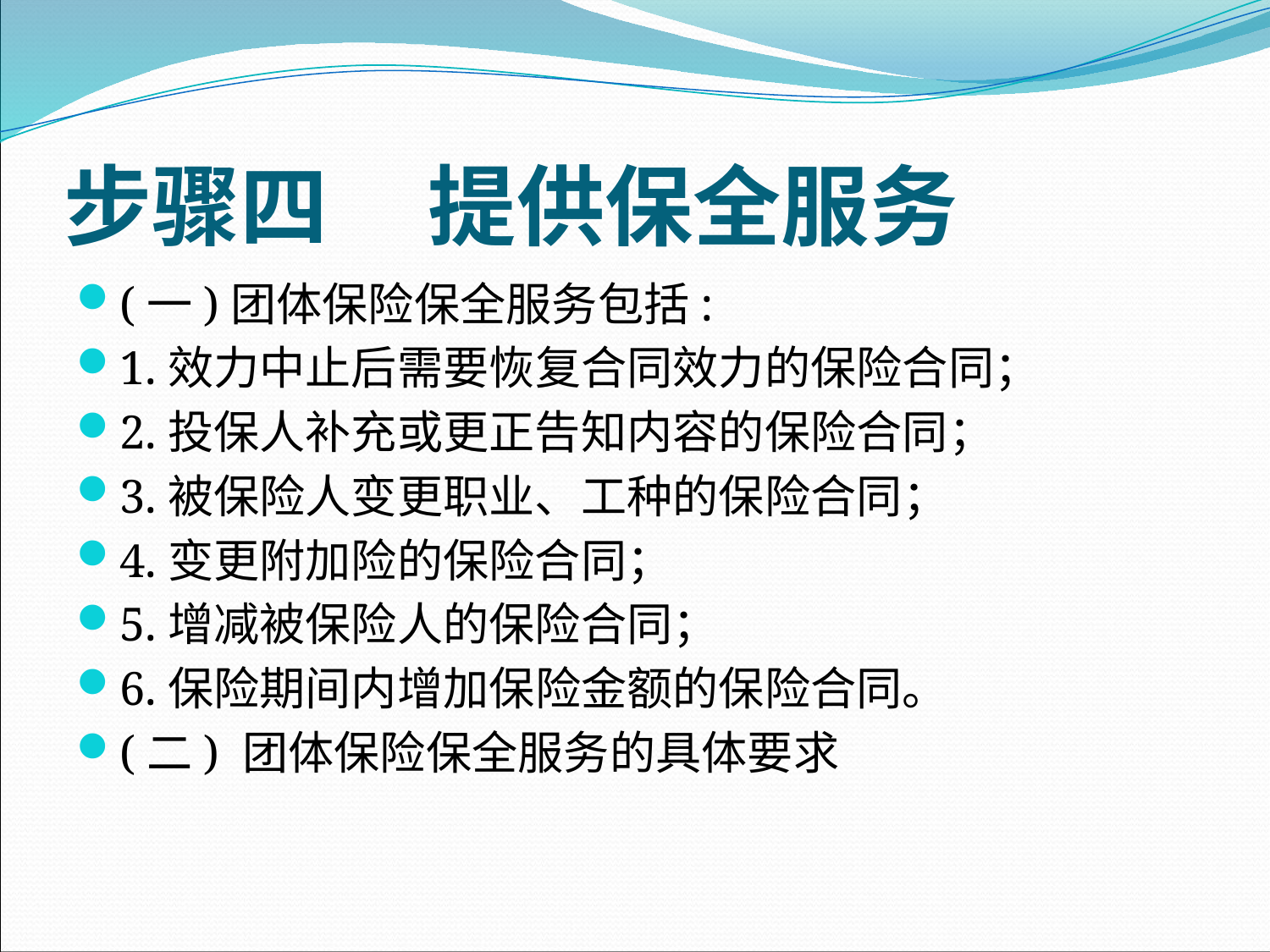

# 步骤四     提供保全服务
(一)团体保险保全服务包括:
1.效力中止后需要恢复合同效力的保险合同；
2.投保人补充或更正告知内容的保险合同；
3.被保险人变更职业、工种的保险合同；
4.变更附加险的保险合同；
5.增减被保险人的保险合同；
6.保险期间内增加保险金额的保险合同。
(二) 团体保险保全服务的具体要求